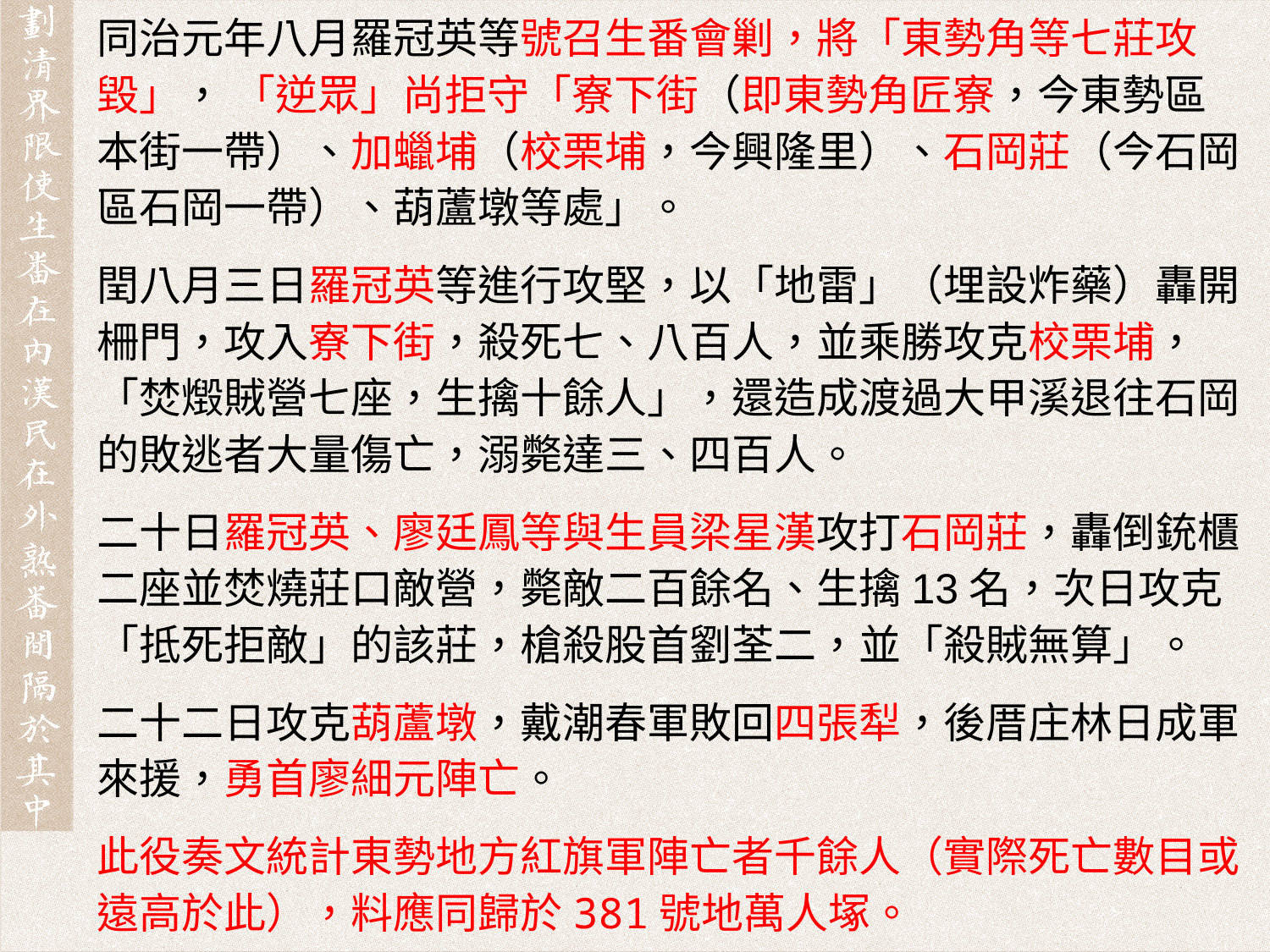

同治元年八月羅冠英等號召生番會剿，將「東勢角等七莊攻毀」， 「逆眾」尚拒守「寮下街（即東勢角匠寮，今東勢區本街一帶）、加蠟埔（校栗埔，今興隆里）、石岡莊（今石岡區石岡一帶）、葫蘆墩等處」。
閏八月三日羅冠英等進行攻堅，以「地雷」（埋設炸藥）轟開柵門，攻入寮下街，殺死七、八百人，並乘勝攻克校栗埔，「焚燬賊營七座，生擒十餘人」，還造成渡過大甲溪退往石岡的敗逃者大量傷亡，溺斃達三、四百人。
二十日羅冠英、廖廷鳳等與生員梁星漢攻打石岡莊，轟倒銃櫃二座並焚燒莊口敵營，斃敵二百餘名、生擒13名，次日攻克「抵死拒敵」的該莊，槍殺股首劉荃二，並「殺賊無算」。
二十二日攻克葫蘆墩，戴潮春軍敗回四張犁，後厝庄林日成軍來援，勇首廖細元陣亡。
此役奏文統計東勢地方紅旗軍陣亡者千餘人（實際死亡數目或遠高於此），料應同歸於381號地萬人塚。